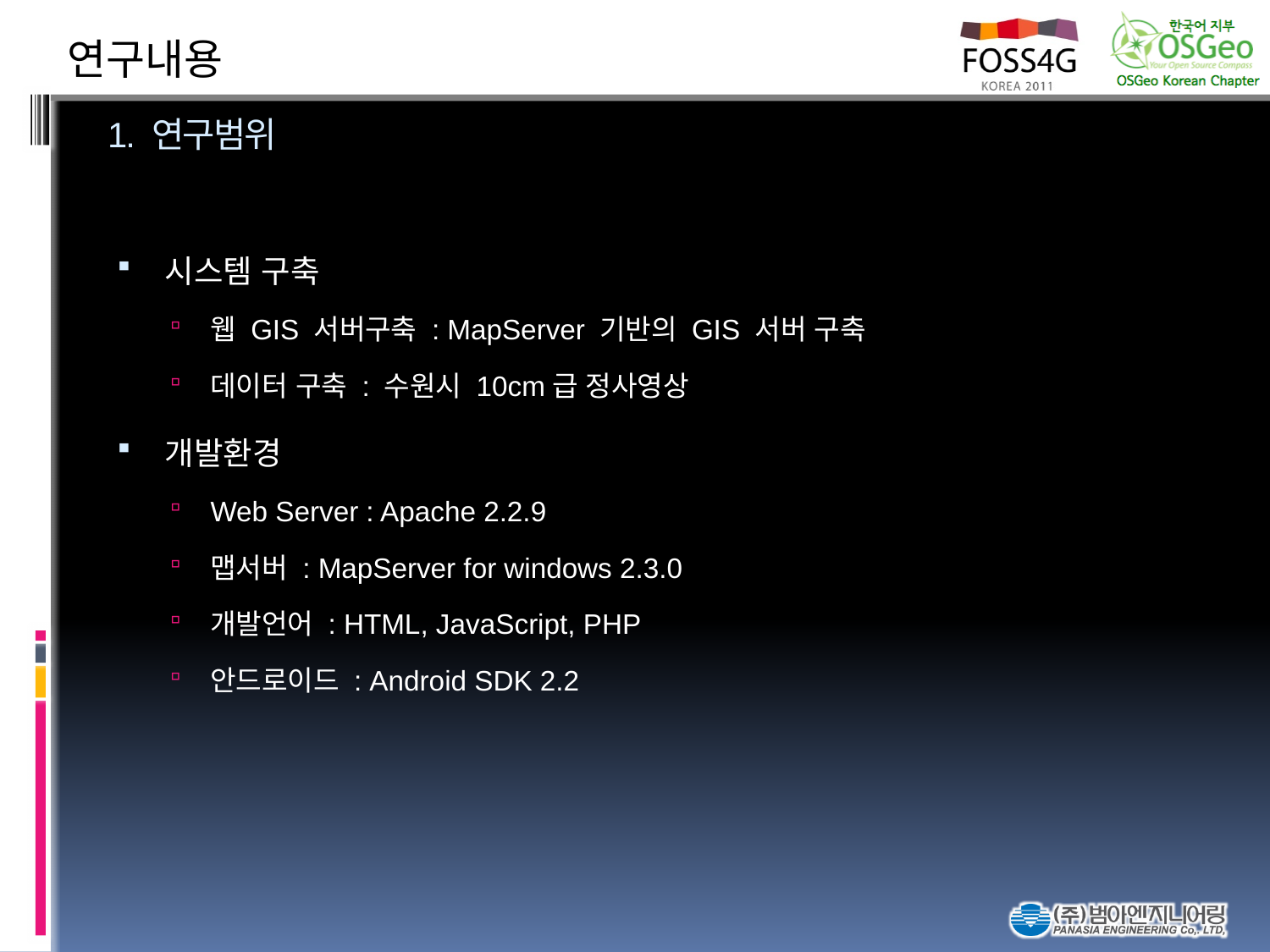

연구내용
# 1. 연구범위
시스템 구축
웹 GIS 서버구축 : MapServer 기반의 GIS 서버 구축
데이터 구축 : 수원시 10cm급 정사영상
개발환경
Web Server : Apache 2.2.9
맵서버 : MapServer for windows 2.3.0
개발언어 : HTML, JavaScript, PHP
안드로이드 : Android SDK 2.2